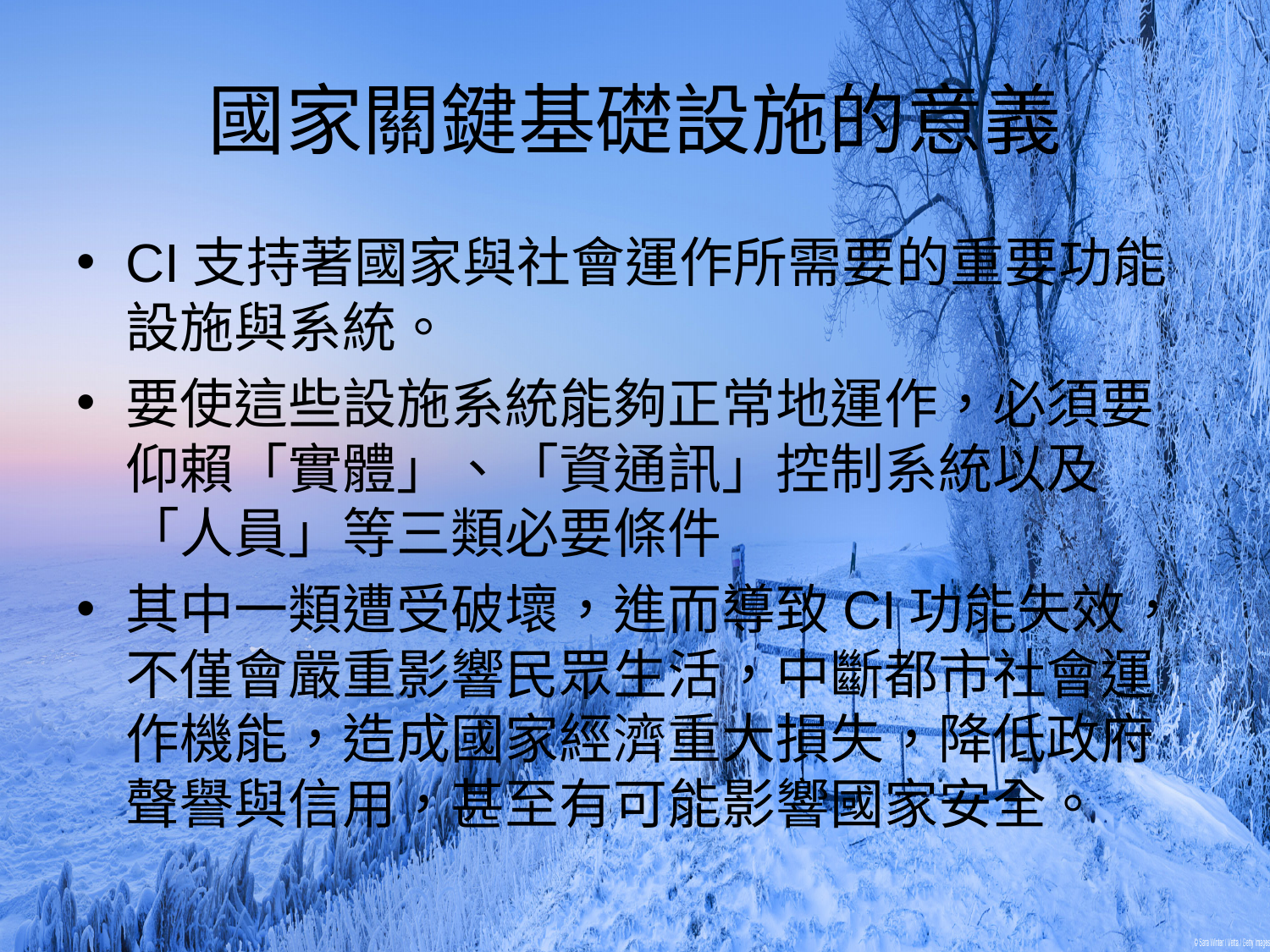

# 國家關鍵基礎設施的意義
CI支持著國家與社會運作所需要的重要功能設施與系統。
要使這些設施系統能夠正常地運作，必須要仰賴「實體」、「資通訊」控制系統以及「人員」等三類必要條件
其中一類遭受破壞，進而導致CI功能失效，不僅會嚴重影響民眾生活，中斷都市社會運作機能，造成國家經濟重大損失，降低政府聲譽與信用，甚至有可能影響國家安全。